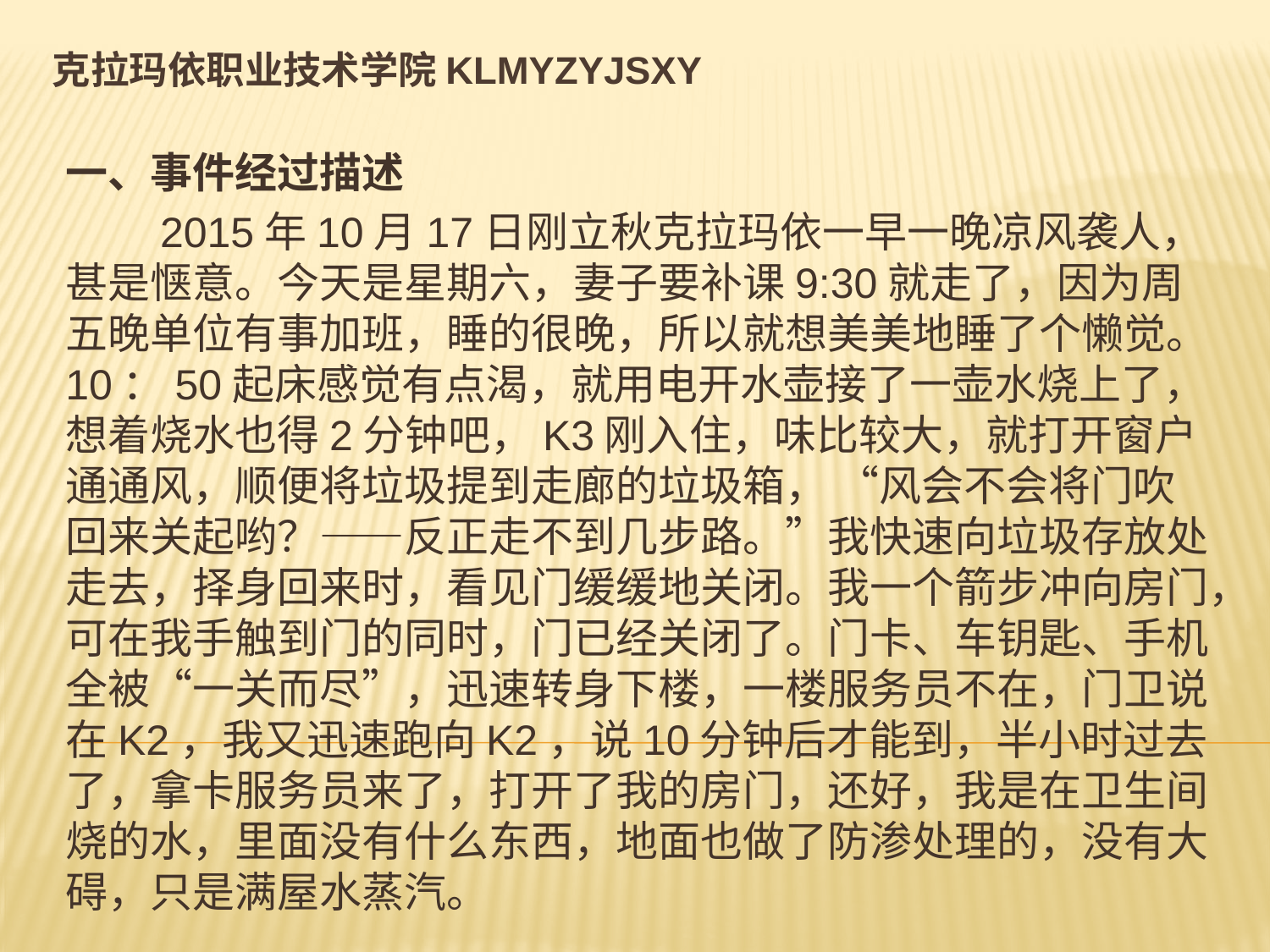

# 克拉玛依职业技术学院klmyzyjsxy
一、事件经过描述
        2015年10月17日刚立秋克拉玛依一早一晚凉风袭人，甚是惬意。今天是星期六，妻子要补课9:30就走了，因为周五晚单位有事加班，睡的很晚，所以就想美美地睡了个懒觉。10：50起床感觉有点渴，就用电开水壶接了一壶水烧上了，想着烧水也得2分钟吧，K3刚入住，味比较大，就打开窗户通通风，顺便将垃圾提到走廊的垃圾箱， “风会不会将门吹回来关起哟？——反正走不到几步路。”我快速向垃圾存放处走去，择身回来时，看见门缓缓地关闭。我一个箭步冲向房门，可在我手触到门的同时，门已经关闭了。门卡、车钥匙、手机全被“一关而尽”，迅速转身下楼，一楼服务员不在，门卫说在K2，我又迅速跑向K2，说10分钟后才能到，半小时过去了，拿卡服务员来了，打开了我的房门，还好，我是在卫生间烧的水，里面没有什么东西，地面也做了防渗处理的，没有大碍，只是满屋水蒸汽。